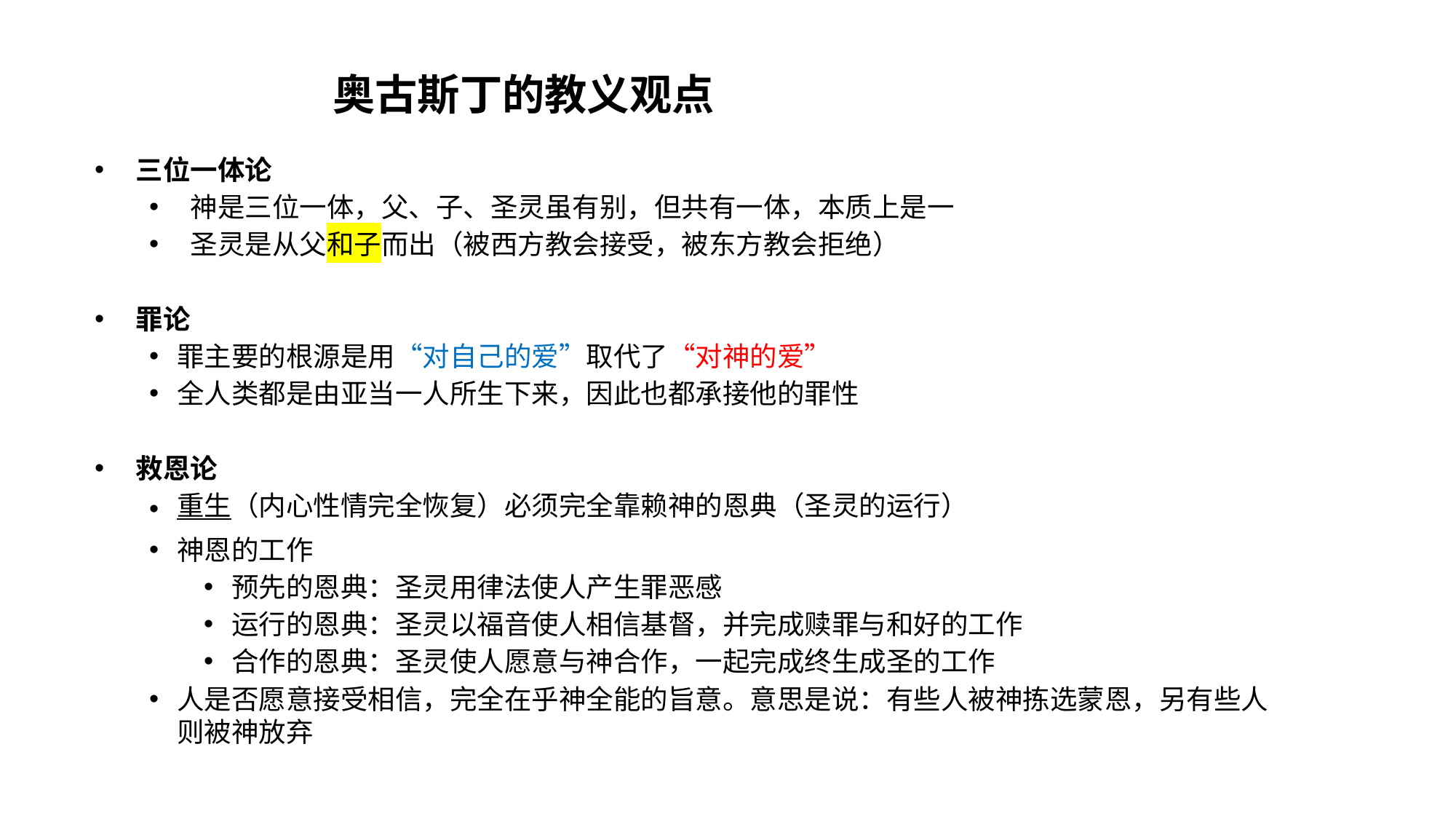

奥古斯丁的教义观点
三位一体论
神是三位一体，父、子、圣灵虽有别，但共有一体，本质上是一
圣灵是从父和子而出（被西方教会接受，被东方教会拒绝）

罪论
罪主要的根源是用“对自己的爱”取代了“对神的爱”
全人类都是由亚当一人所生下来，因此也都承接他的罪性

救恩论
重生（内心性情完全恢复）必须完全靠赖神的恩典（圣灵的运行）
神恩的工作
预先的恩典：圣灵用律法使人产生罪恶感
运行的恩典：圣灵以福音使人相信基督，并完成赎罪与和好的工作
合作的恩典：圣灵使人愿意与神合作，一起完成终生成圣的工作
人是否愿意接受相信，完全在乎神全能的旨意。意思是说：有些人被神拣选蒙恩，另有些人则被神放弃